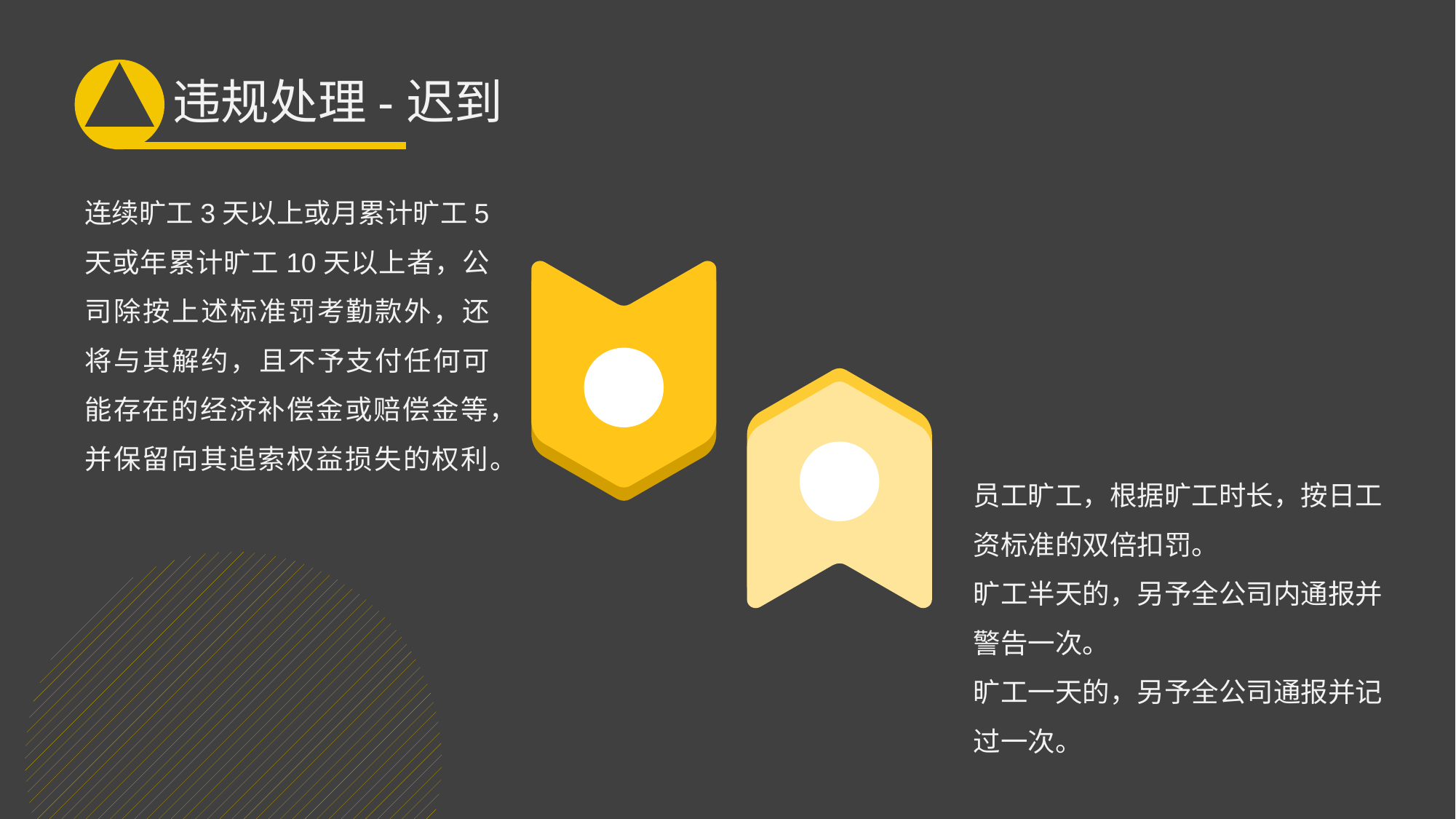

违规处理-迟到

连续旷工3天以上或月累计旷工5天或年累计旷工10天以上者，公司除按上述标准罚考勤款外，还将与其解约，且不予支付任何可能存在的经济补偿金或赔偿金等，并保留向其追索权益损失的权利。

员工旷工，根据旷工时长，按日工资标准的双倍扣罚。
旷工半天的，另予全公司内通报并警告一次。
旷工一天的，另予全公司通报并记过一次。